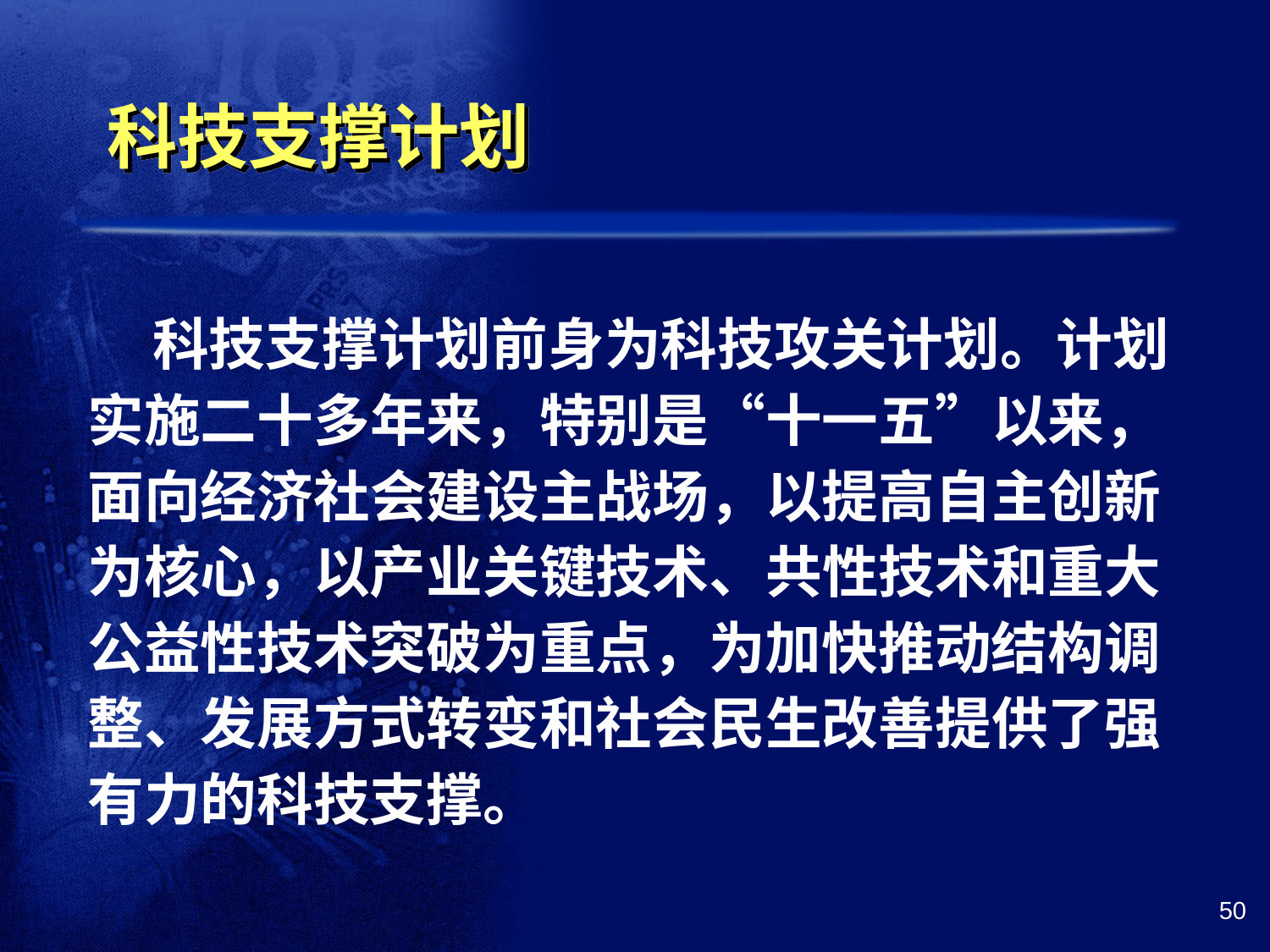

科技支撑计划
    科技支撑计划前身为科技攻关计划。计划实施二十多年来，特别是“十一五”以来，面向经济社会建设主战场，以提高自主创新为核心，以产业关键技术、共性技术和重大公益性技术突破为重点，为加快推动结构调整、发展方式转变和社会民生改善提供了强有力的科技支撑。
50